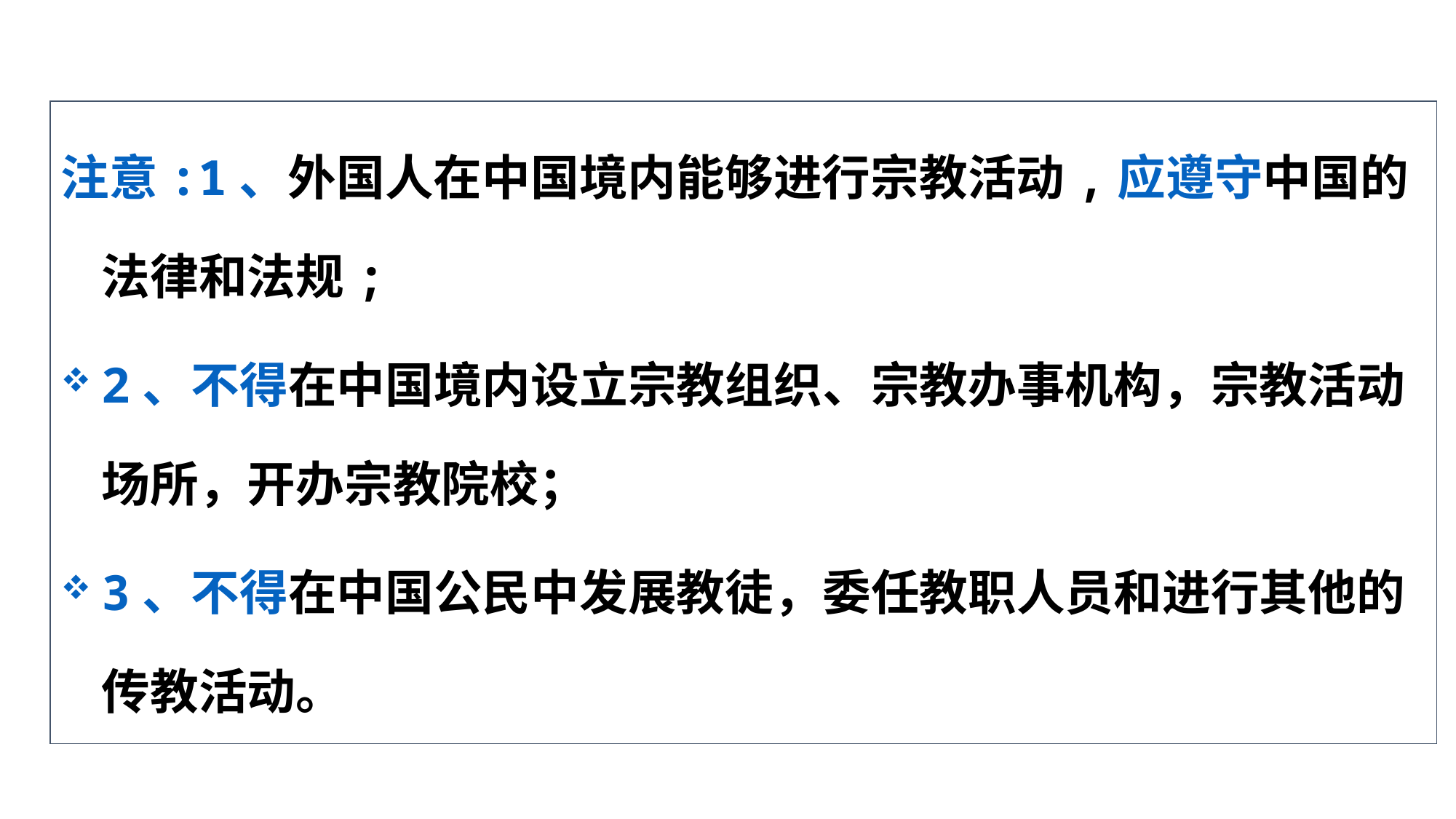

注意:1、外国人在中国境内能够进行宗教活动,应遵守中国的法律和法规;
2、不得在中国境内设立宗教组织、宗教办事机构，宗教活动场所，开办宗教院校；
3、不得在中国公民中发展教徒，委任教职人员和进行其他的传教活动。